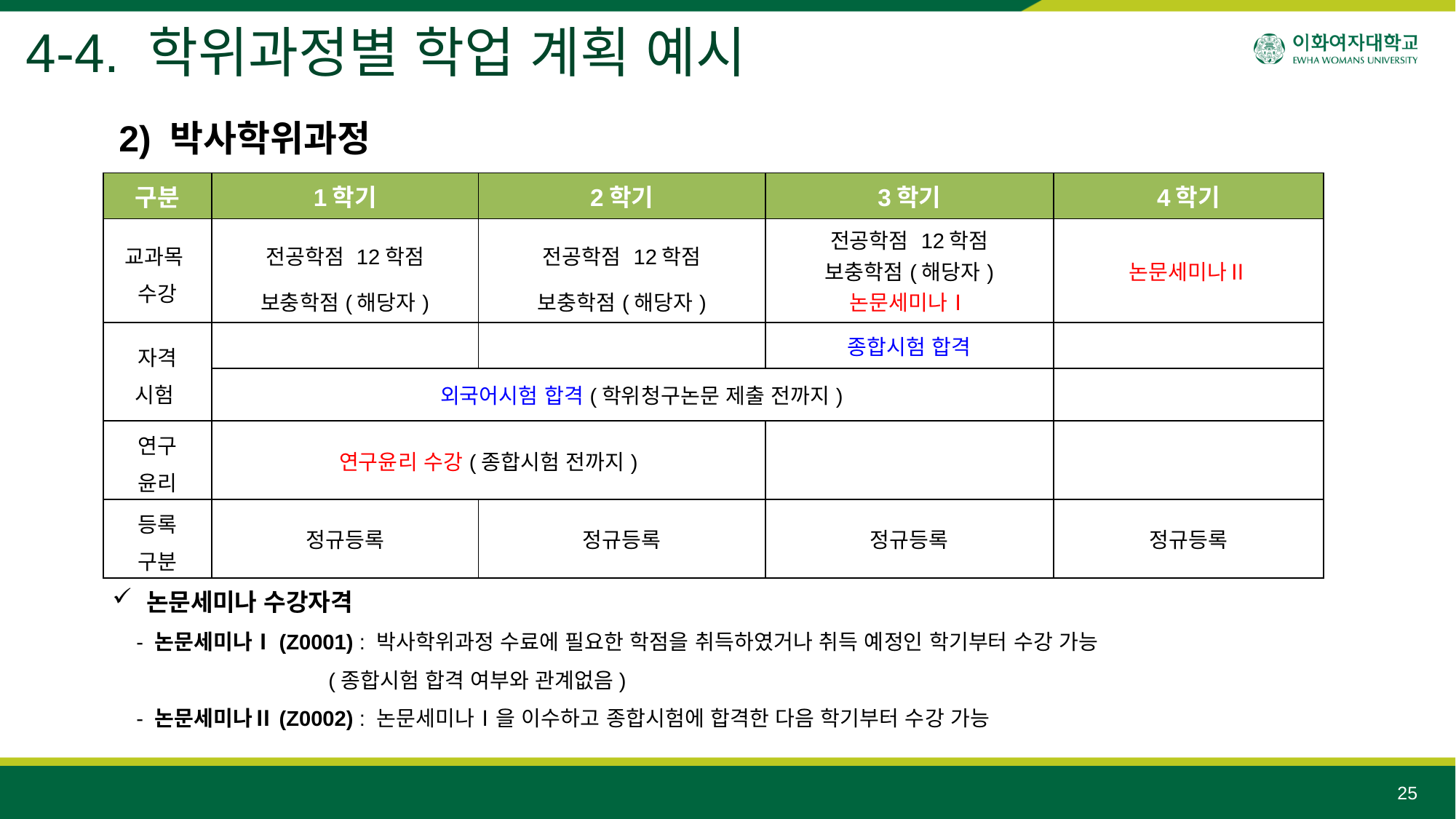

4-4. 학위과정별 학업 계획 예시
2) 박사학위과정
| 구분 | 1학기 | 2학기 | 3학기 | 4학기 |
| --- | --- | --- | --- | --- |
| 교과목 수강 | 전공학점 12학점 보충학점(해당자) | 전공학점 12학점 보충학점(해당자) | 전공학점 12학점 보충학점(해당자) 논문세미나Ⅰ | 논문세미나Ⅱ |
| 자격 시험 |  |  | 종합시험 합격 |  |
|  | 외국어시험 합격(학위청구논문 제출 전까지) |  |  |  |
| 연구 윤리 | 연구윤리 수강(종합시험 전까지) |  |  |  |
| 등록 구분 | 정규등록 | 정규등록 | 정규등록 | 정규등록 |
논문세미나 수강자격
    - 논문세미나Ⅰ(Z0001) : 박사학위과정 수료에 필요한 학점을 취득하였거나 취득 예정인 학기부터 수강 가능
                                    (종합시험 합격 여부와 관계없음)
    - 논문세미나Ⅱ(Z0002) : 논문세미나Ⅰ을 이수하고 종합시험에 합격한 다음 학기부터 수강 가능
25